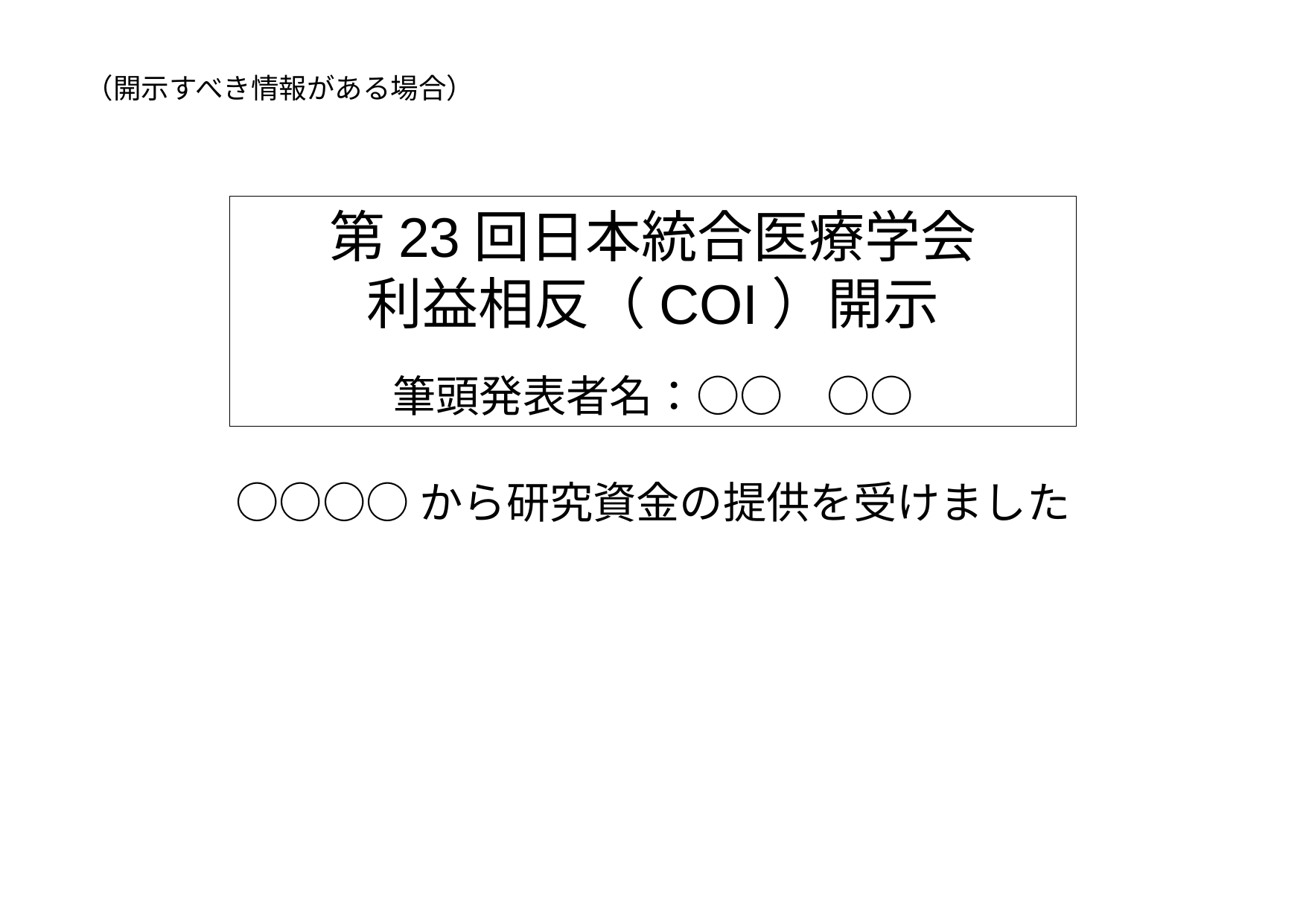

（開示すべき情報がある場合）
第23回日本統合医療学会
利益相反（COI）開示

筆頭発表者名：○○　○○
○○○○から研究資金の提供を受けました